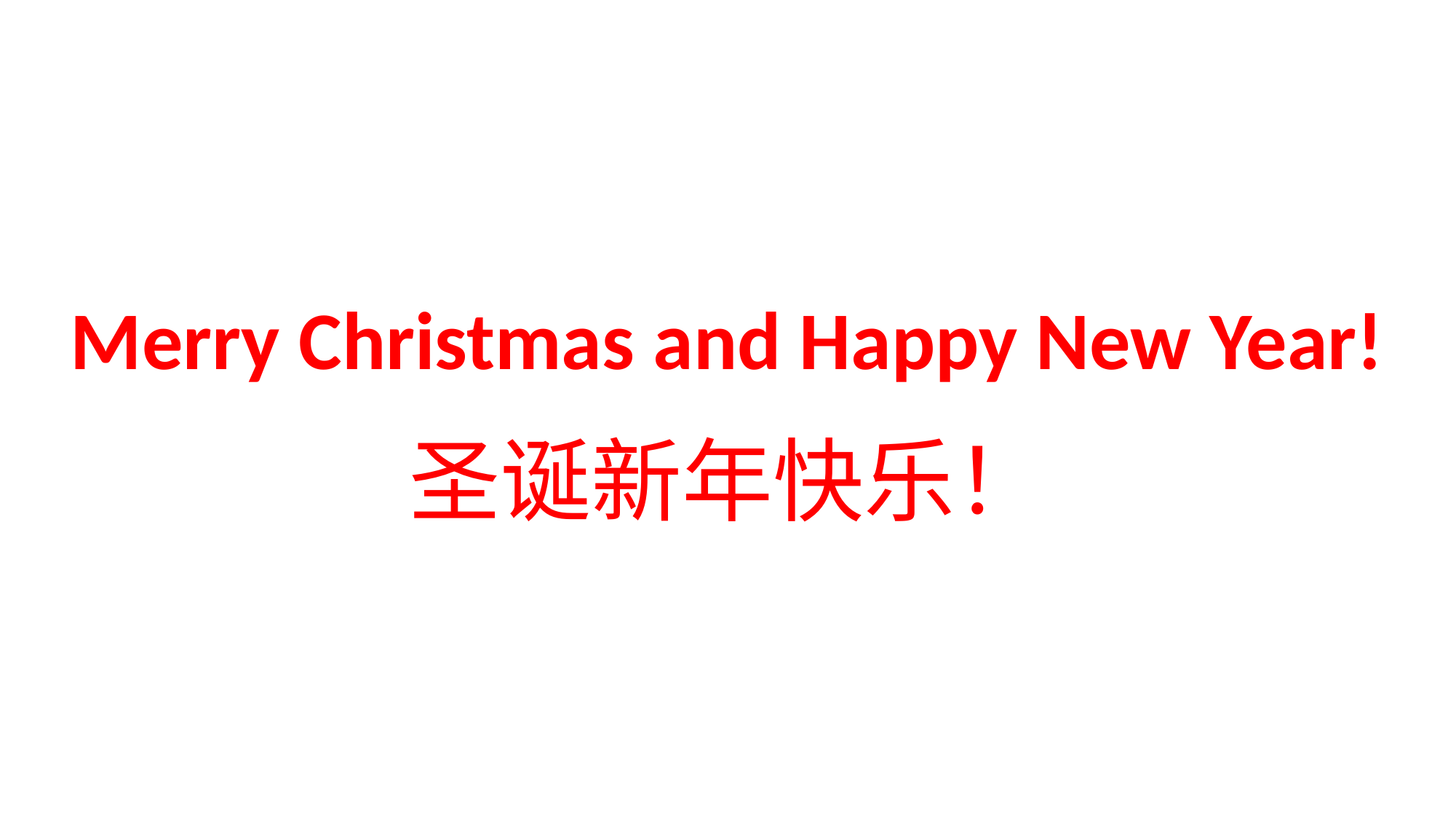

# Merry Christmas and Happy New Year!
圣诞新年快乐！